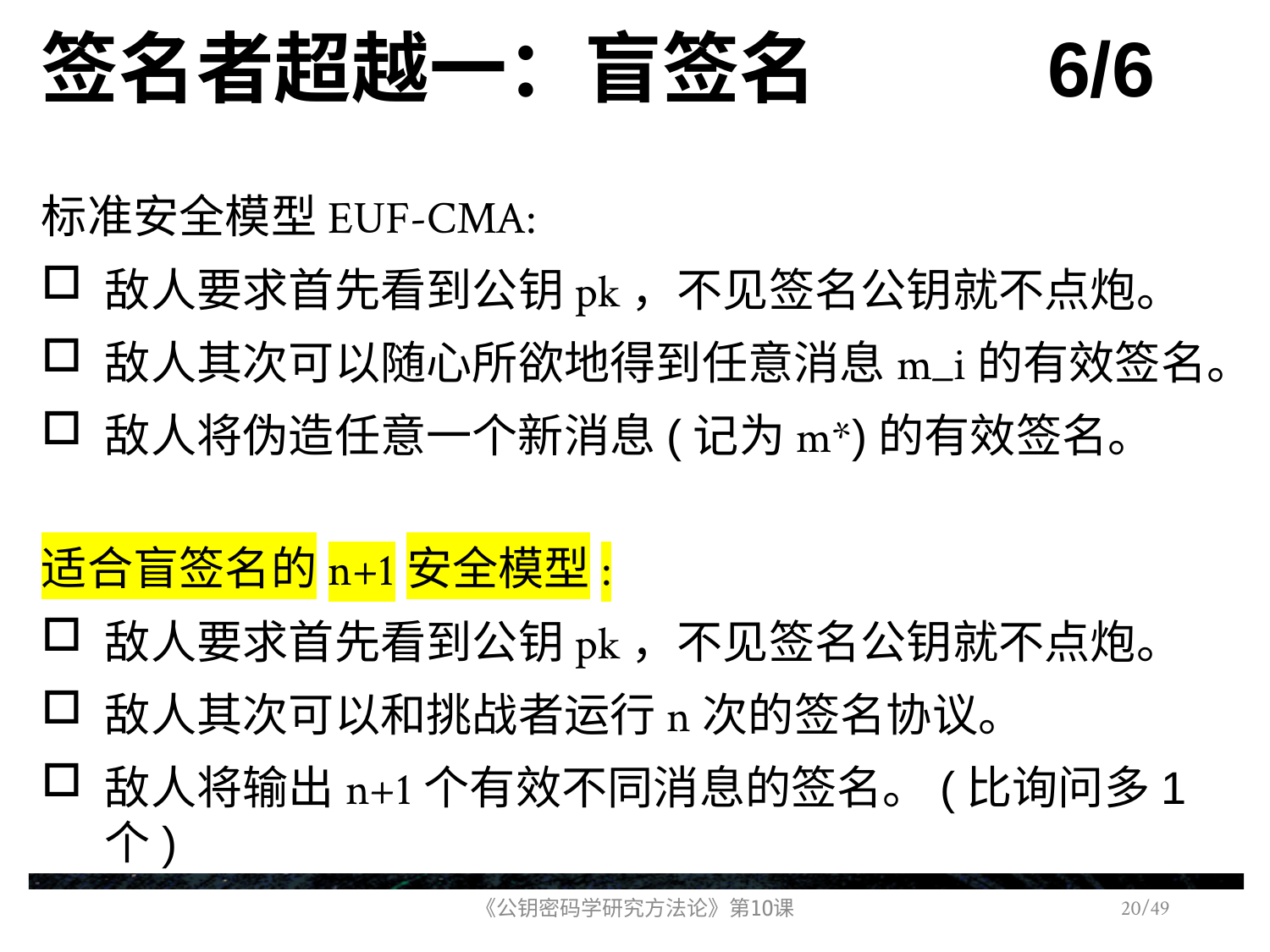

# 签名者超越一：盲签名            6/6
标准安全模型EUF-CMA:
敌人要求首先看到公钥pk，不见签名公钥就不点炮。
敌人其次可以随心所欲地得到任意消息m_i的有效签名。
敌人将伪造任意一个新消息(记为m*)的有效签名。

适合盲签名的n+1安全模型:
敌人要求首先看到公钥pk，不见签名公钥就不点炮。
敌人其次可以和挑战者运行n次的签名协议。
敌人将输出n+1个有效不同消息的签名。(比询问多1个)

《公钥密码学研究方法论》第10课
20/49